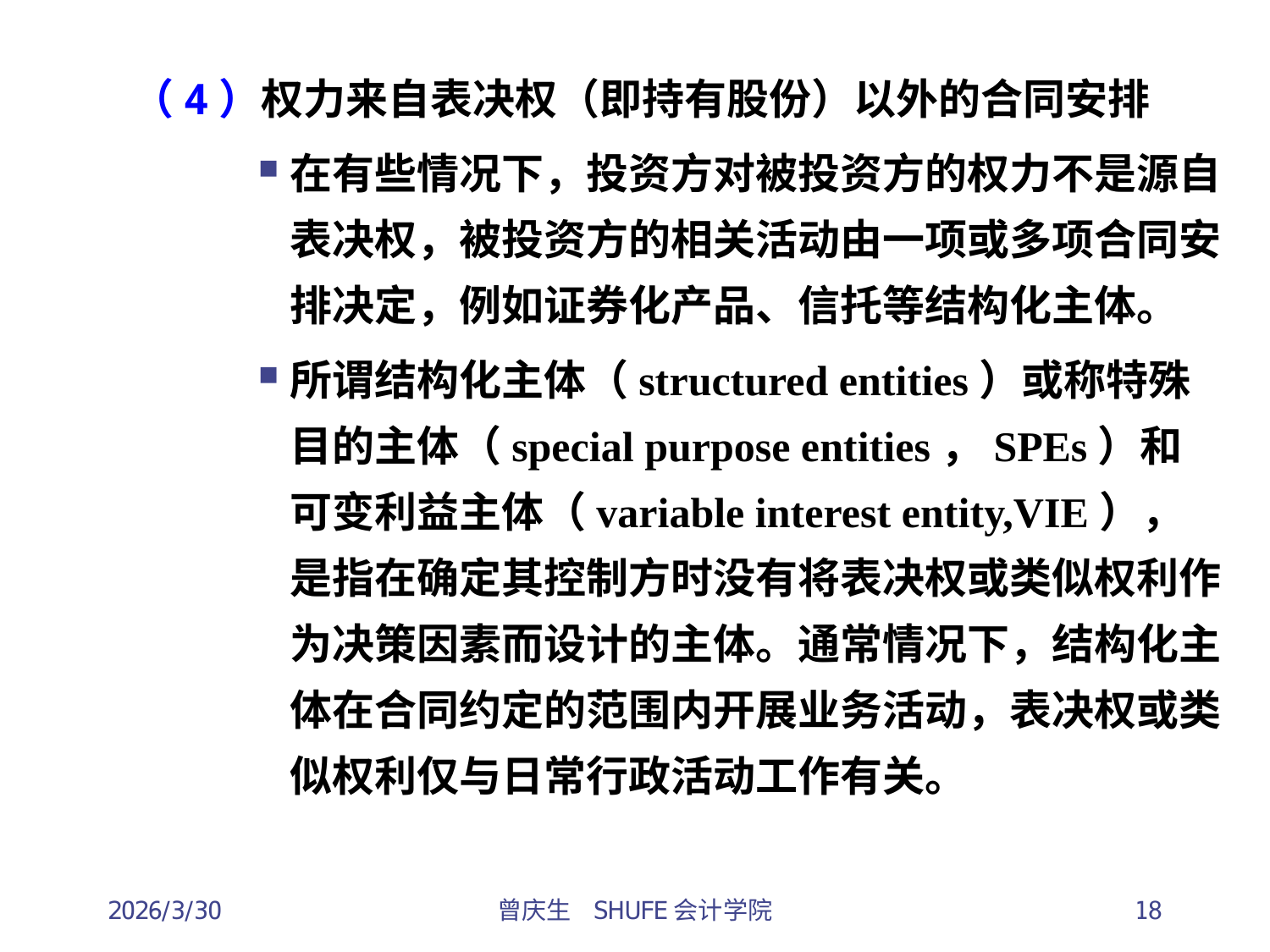

（4）权力来自表决权（即持有股份）以外的合同安排
在有些情况下，投资方对被投资方的权力不是源自表决权，被投资方的相关活动由一项或多项合同安排决定，例如证券化产品、信托等结构化主体。
所谓结构化主体（structured entities）或称特殊目的主体（special purpose entities，SPEs）和可变利益主体（variable interest entity,VIE），是指在确定其控制方时没有将表决权或类似权利作为决策因素而设计的主体。通常情况下，结构化主体在合同约定的范围内开展业务活动，表决权或类似权利仅与日常行政活动工作有关。
2026/3/30
曾庆生   SHUFE会计学院
18